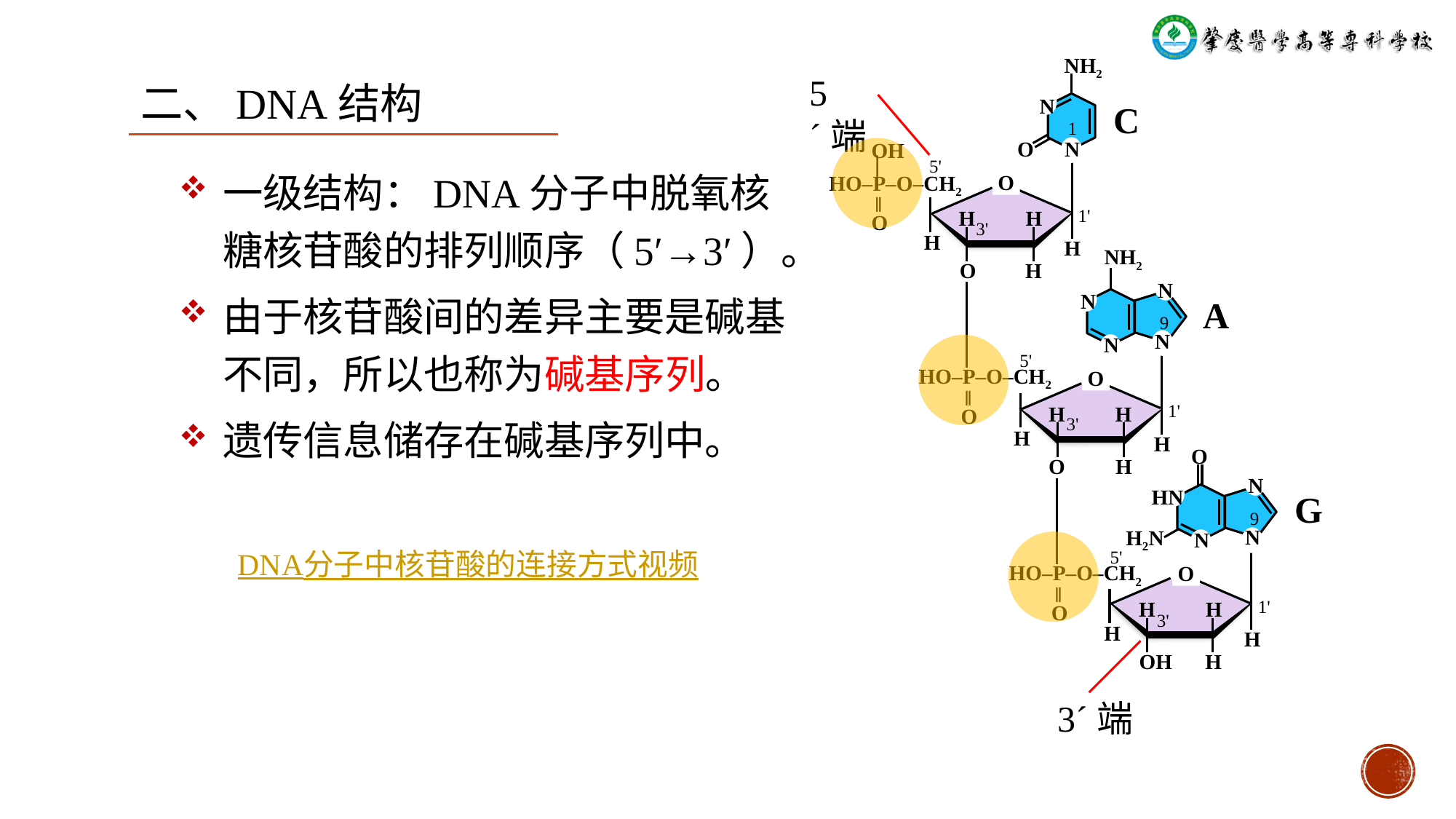

NH2
5´端
二、DNA结构

C
N

1
O
N

        OH
        ׀
HO‒P‒O‒CH2
         ‖
        O
一级结构：DNA分子中脱氧核糖核苷酸的排列顺序（5′→3′）。
由于核苷酸间的差异主要是碱基不同，所以也称为碱基序列。
遗传信息储存在碱基序列中。
5'
O

1'
H
H

3'
H
H
NH2
O
H

N

A
N

9
N

N

5'
O
HO‒P‒O‒CH2
         ‖
        O

1'
H
H

3'
H
H
O
O
H

N

G
HN

9
N
H2N
N

DNA分子中核苷酸的连接方式视频
5'
O
HO‒P‒O‒CH2
         ‖
        O

1'
H
H

3'
H
H
OH
H
3´端